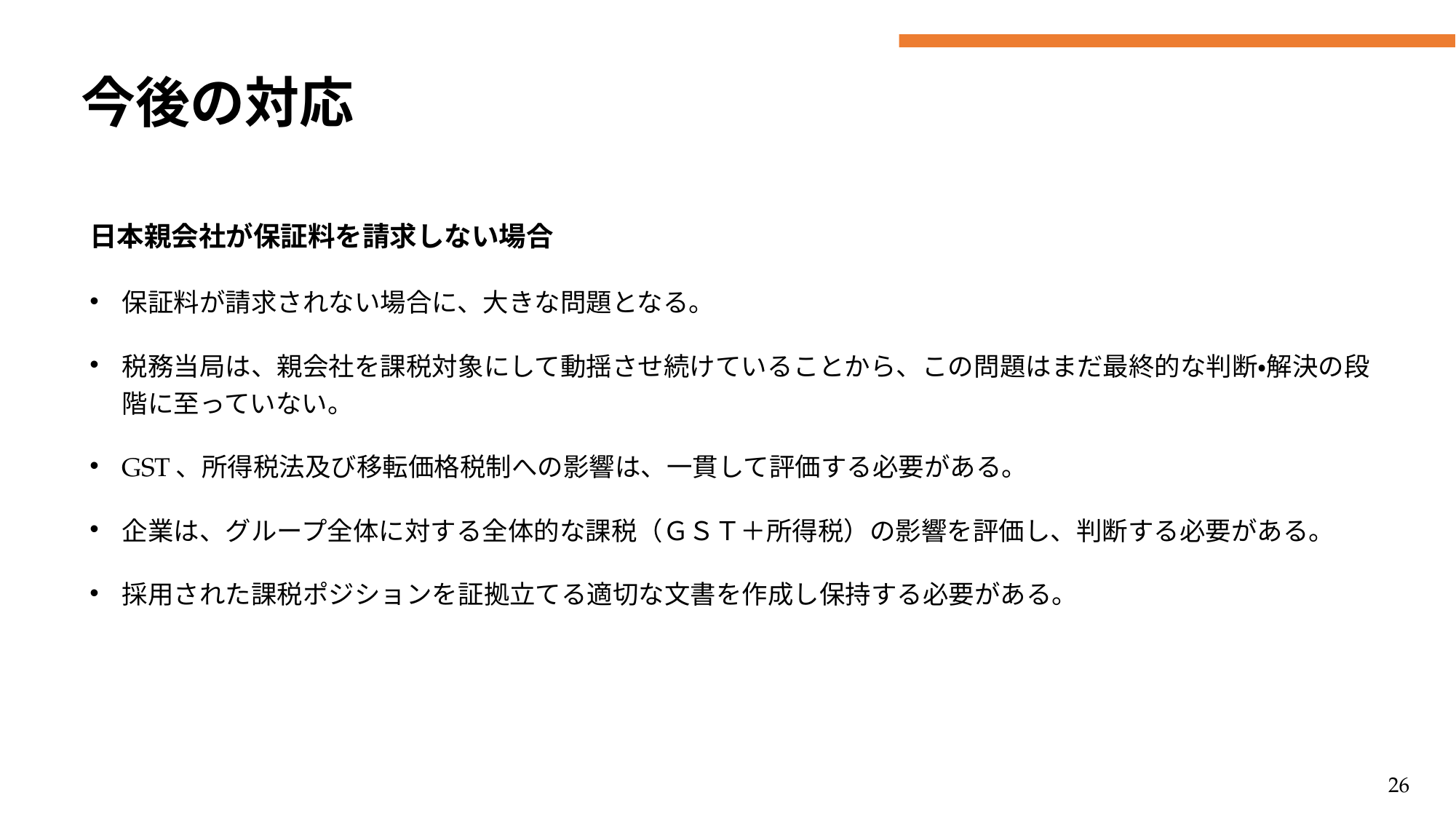

# 今後の対応
日本親会社が保証料を請求しない場合

保証料が請求されない場合に、大きな問題となる。

税務当局は、親会社を課税対象にして動揺させ続けていることから、この問題はまだ最終的な判断・解決の段階に至っていない。

GST、所得税法及び移転価格税制への影響は、一貫して評価する必要がある。

企業は、グループ全体に対する全体的な課税（ＧＳＴ＋所得税）の影響を評価し、判断する必要がある。

採用された課税ポジションを証拠立てる適切な文書を作成し保持する必要がある。

26